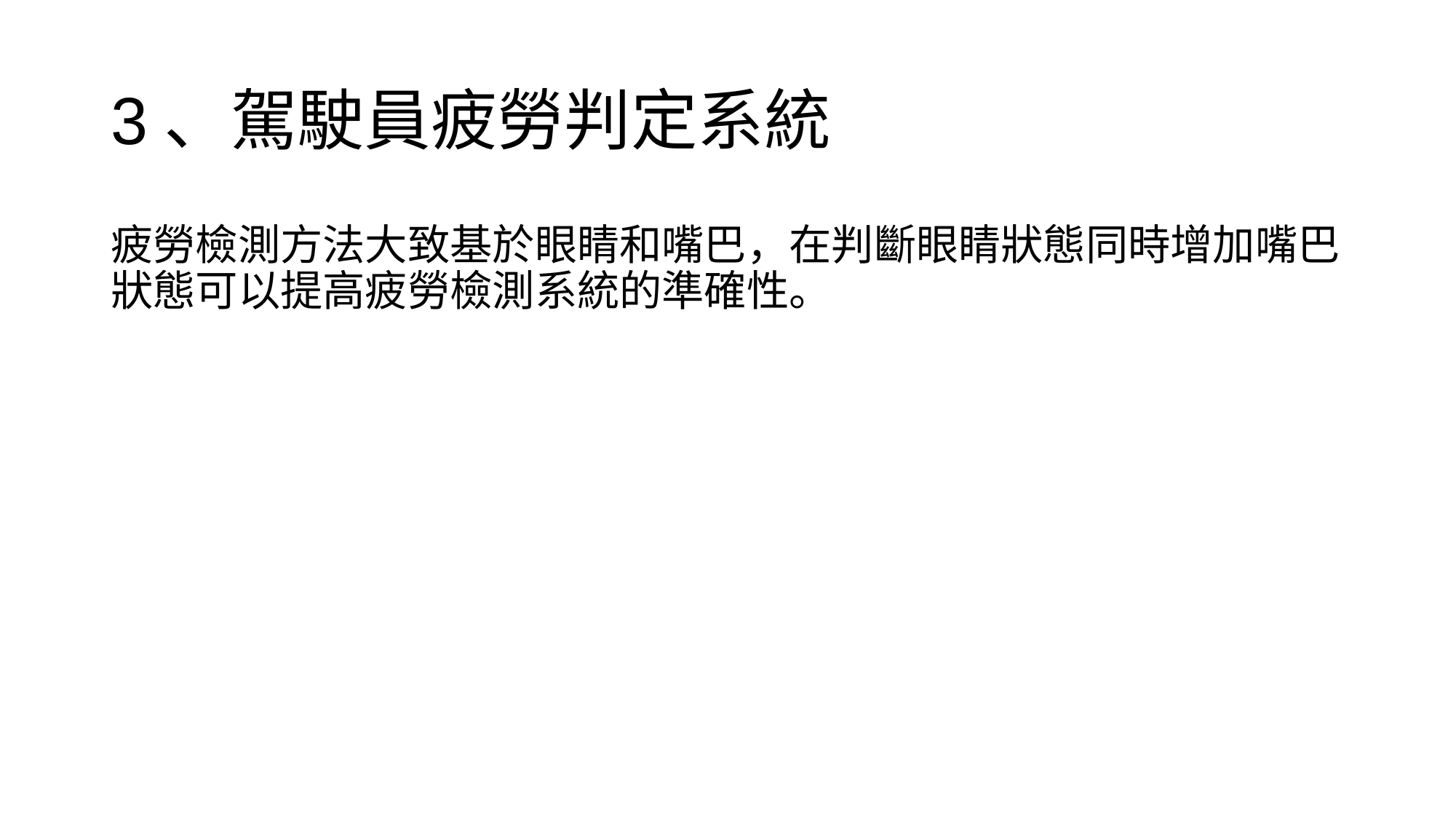

# 3、駕駛員疲勞判定系統
疲勞檢測方法大致基於眼睛和嘴巴，在判斷眼睛狀態同時增加嘴巴狀態可以提高疲勞檢測系統的準確性。